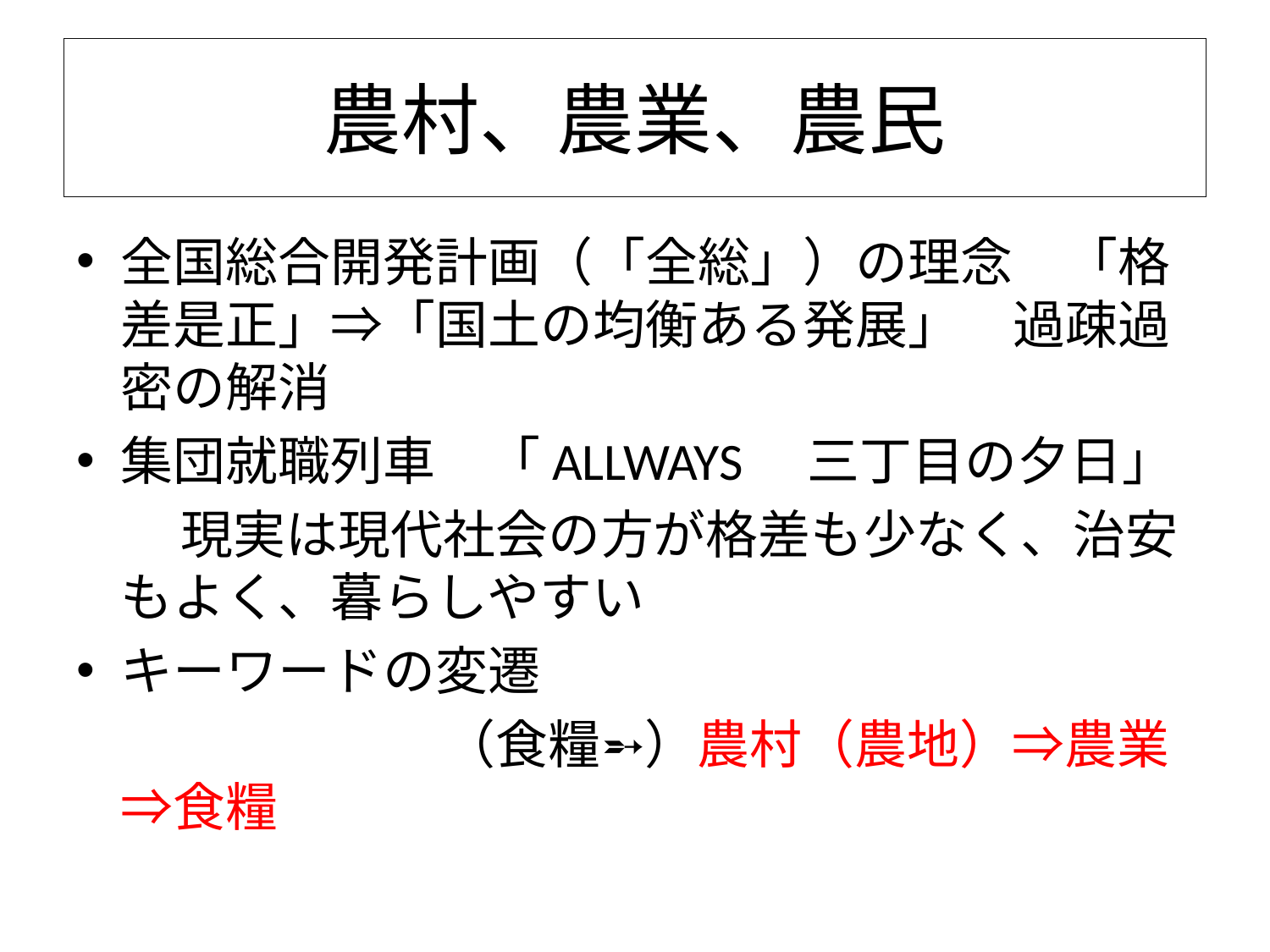

# 農村、農業、農民
全国総合開発計画（「全総」）の理念　「格差是正」⇒「国土の均衡ある発展」　過疎過密の解消
集団就職列車　「ALLWAYS　三丁目の夕日」
　　現実は現代社会の方が格差も少なく、治安もよく、暮らしやすい
キーワードの変遷
　　　　　　　（食糧➵）農村（農地）⇒農業⇒食糧